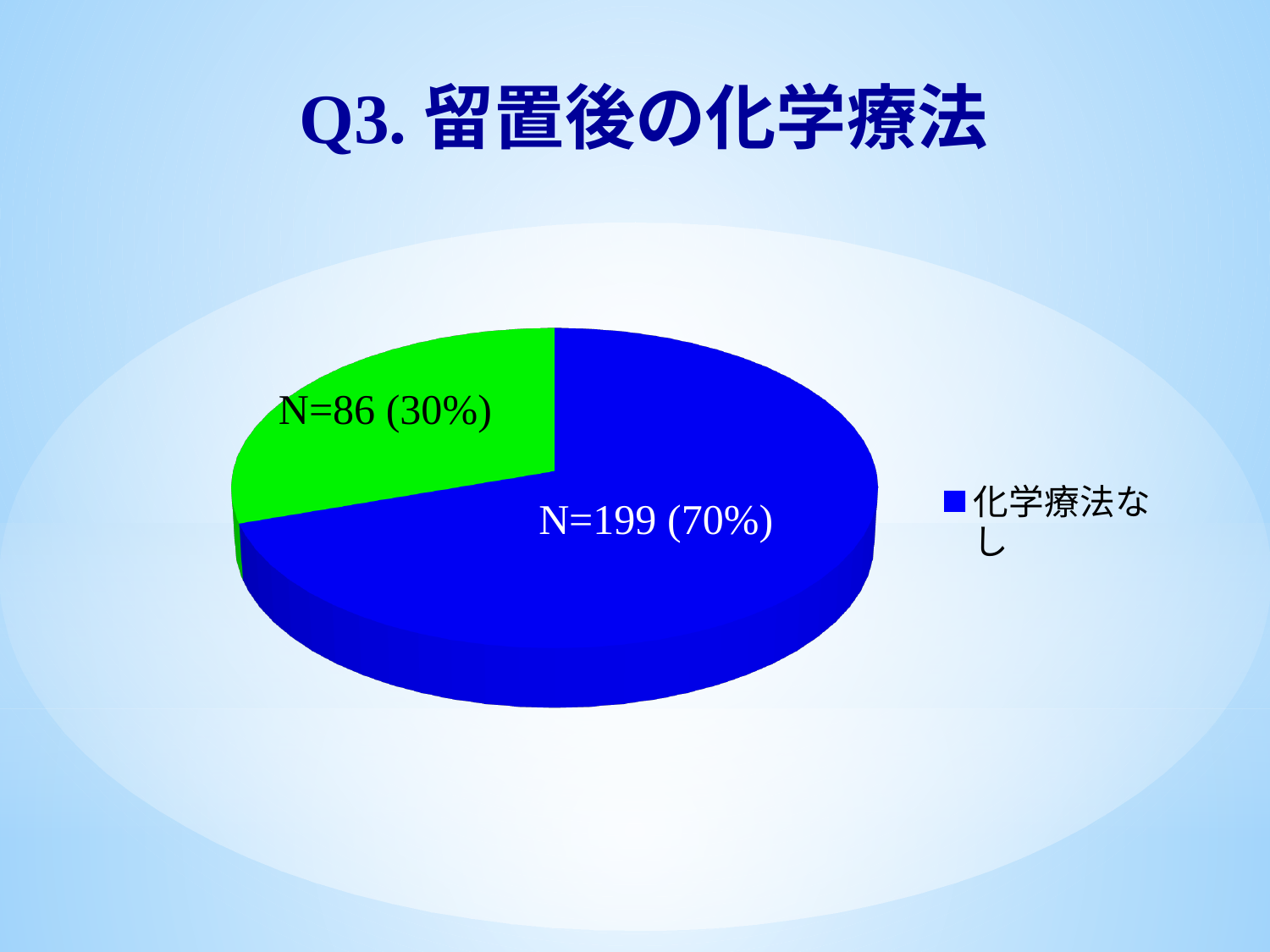

Q3.留置後の化学療法

[unsupported chart]

N=86 (30%)
N=199 (70%)